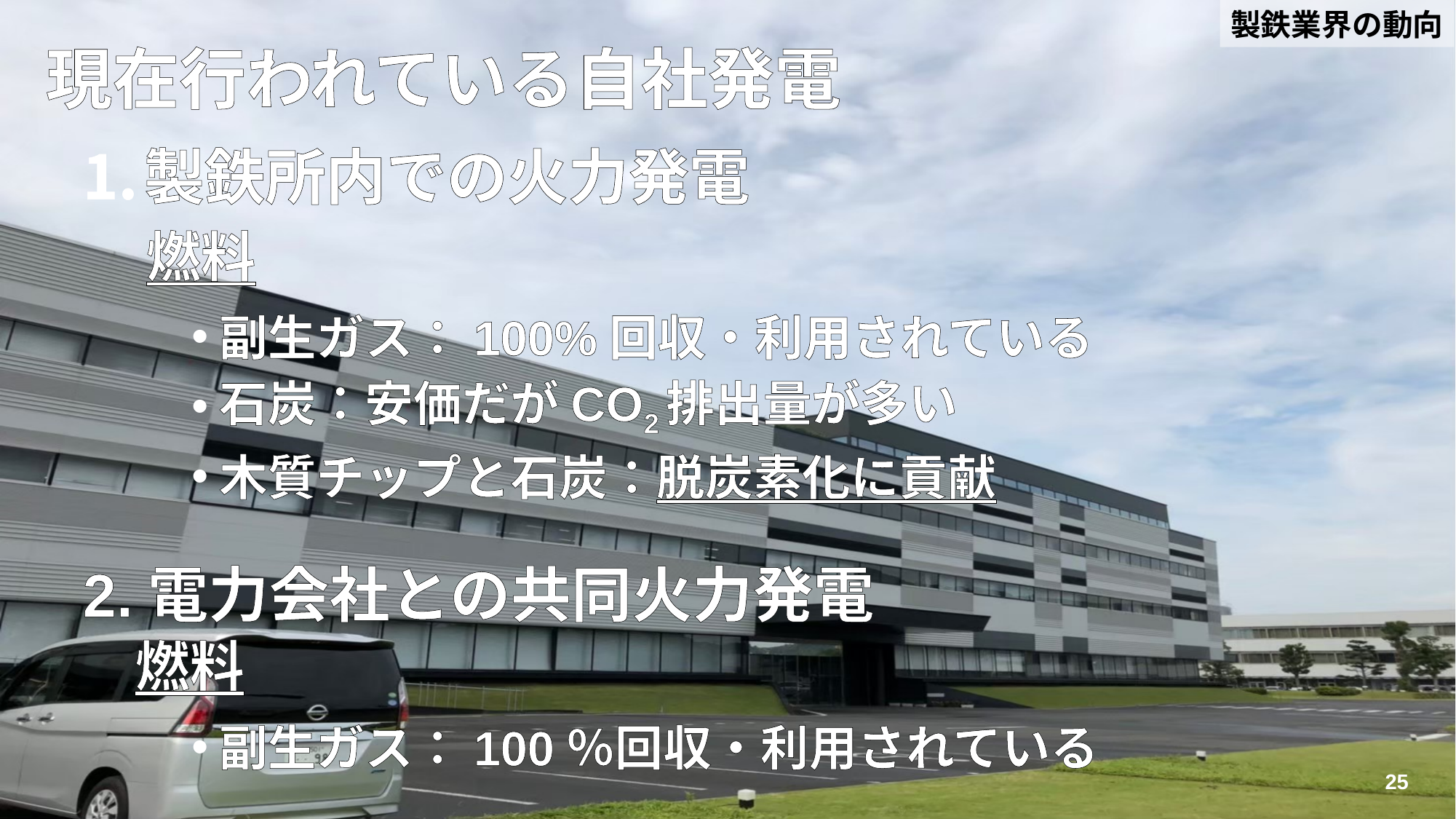

製鉄業界の動向
# 現在行われている自社発電
製鉄所内での火力発電

副生ガス：100%回収・利用されている
石炭：安価だがCO2排出量が多い
木質チップと石炭：脱炭素化に貢献
2.電力会社との共同火力発電

副生ガス：100％回収・利用されている

燃料
燃料
25